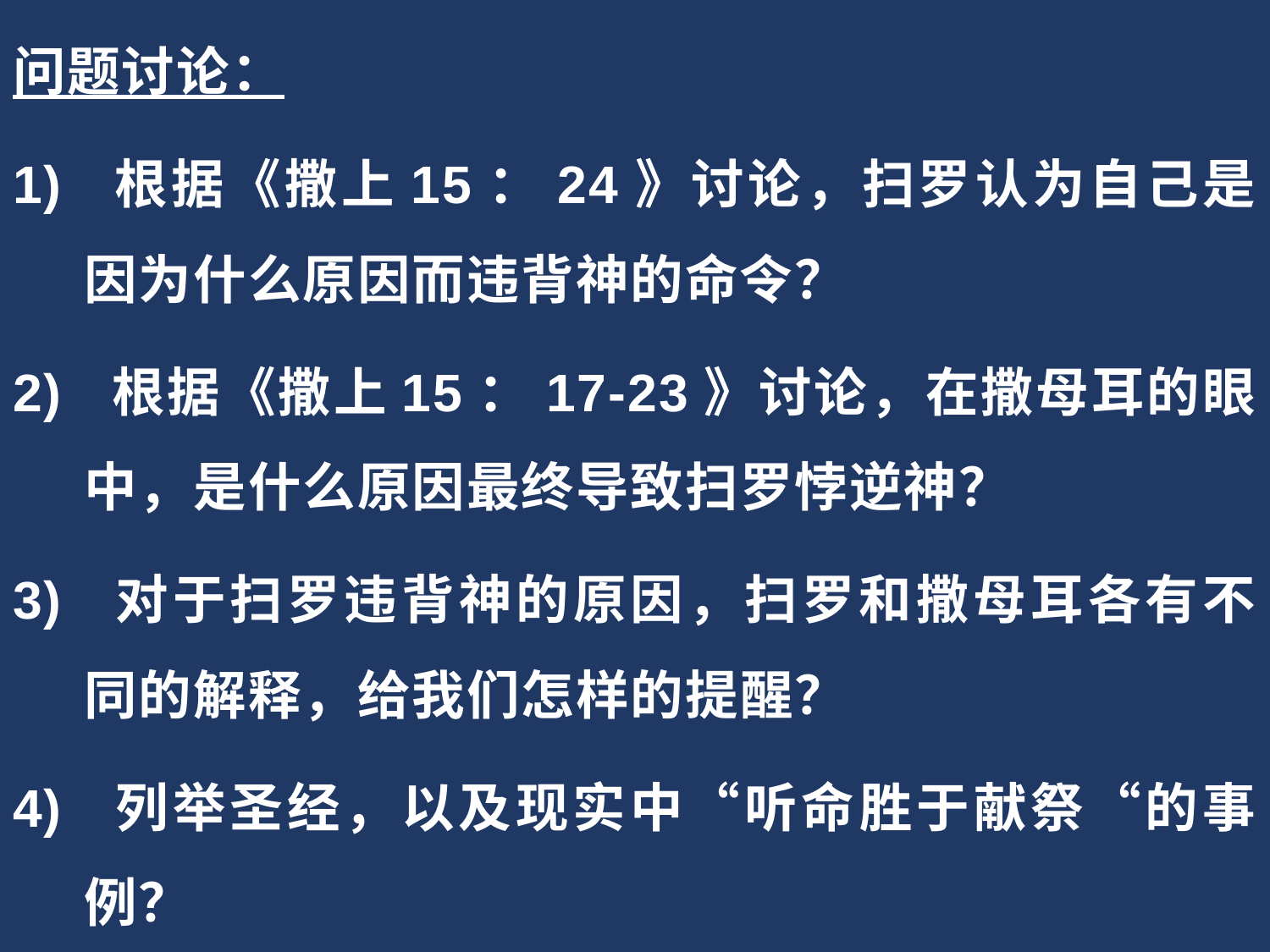

问题讨论：
 根据《撒上15：24》讨论，扫罗认为自己是因为什么原因而违背神的命令？
 根据《撒上15：17-23》讨论，在撒母耳的眼中，是什么原因最终导致扫罗悖逆神？
 对于扫罗违背神的原因，扫罗和撒母耳各有不同的解释，给我们怎样的提醒？
 列举圣经，以及现实中“听命胜于献祭“的事例？